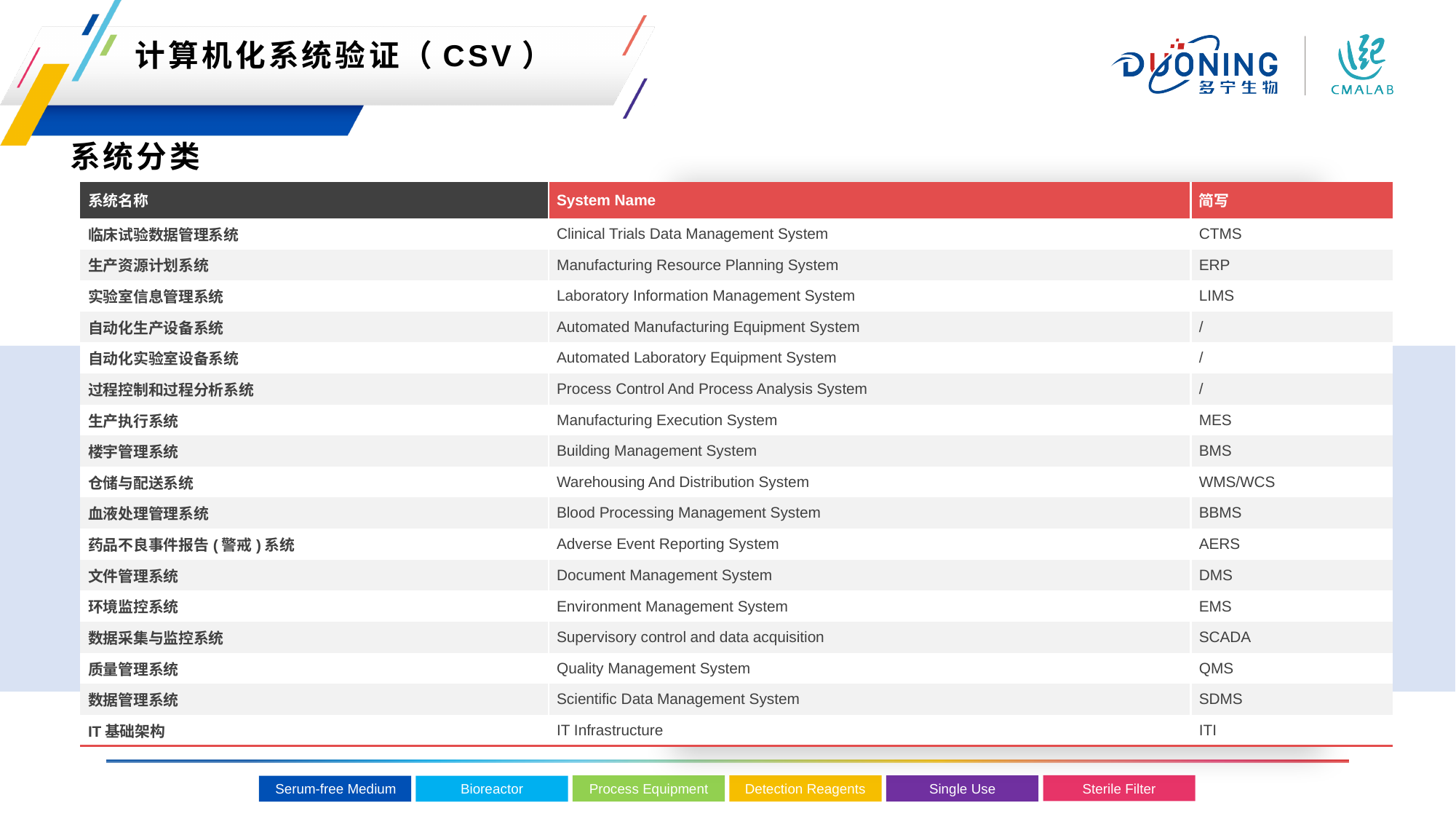

计算机化系统验证（CSV）
系统分类

| 系统名称 | System Name | 简写 |
| --- | --- | --- |
| 临床试验数据管理系统 | Clinical Trials Data Management System | CTMS |
| 生产资源计划系统 | Manufacturing Resource Planning System | ERP |
| 实验室信息管理系统 | Laboratory Information Management System | LIMS |
| 自动化生产设备系统 | Automated Manufacturing Equipment System | / |
| 自动化实验室设备系统 | Automated Laboratory Equipment System | / |
| 过程控制和过程分析系统 | Process Control And Process Analysis System | / |
| 生产执行系统 | Manufacturing Execution System | MES |
| 楼宇管理系统 | Building Management System | BMS |
| 仓储与配送系统 | Warehousing And Distribution System | WMS/WCS |
| 血液处理管理系统 | Blood Processing Management System | BBMS |
| 药品不良事件报告(警戒)系统 | Adverse Event Reporting System | AERS |
| 文件管理系统 | Document Management System | DMS |
| 环境监控系统 | Environment Management System | EMS |
| 数据采集与监控系统 | Supervisory control and data acquisition | SCADA |
| 质量管理系统 | Quality Management System | QMS |
| 数据管理系统 | Scientific Data Management System | SDMS |
| IT基础架构 | IT Infrastructure | ITI |

系统类别